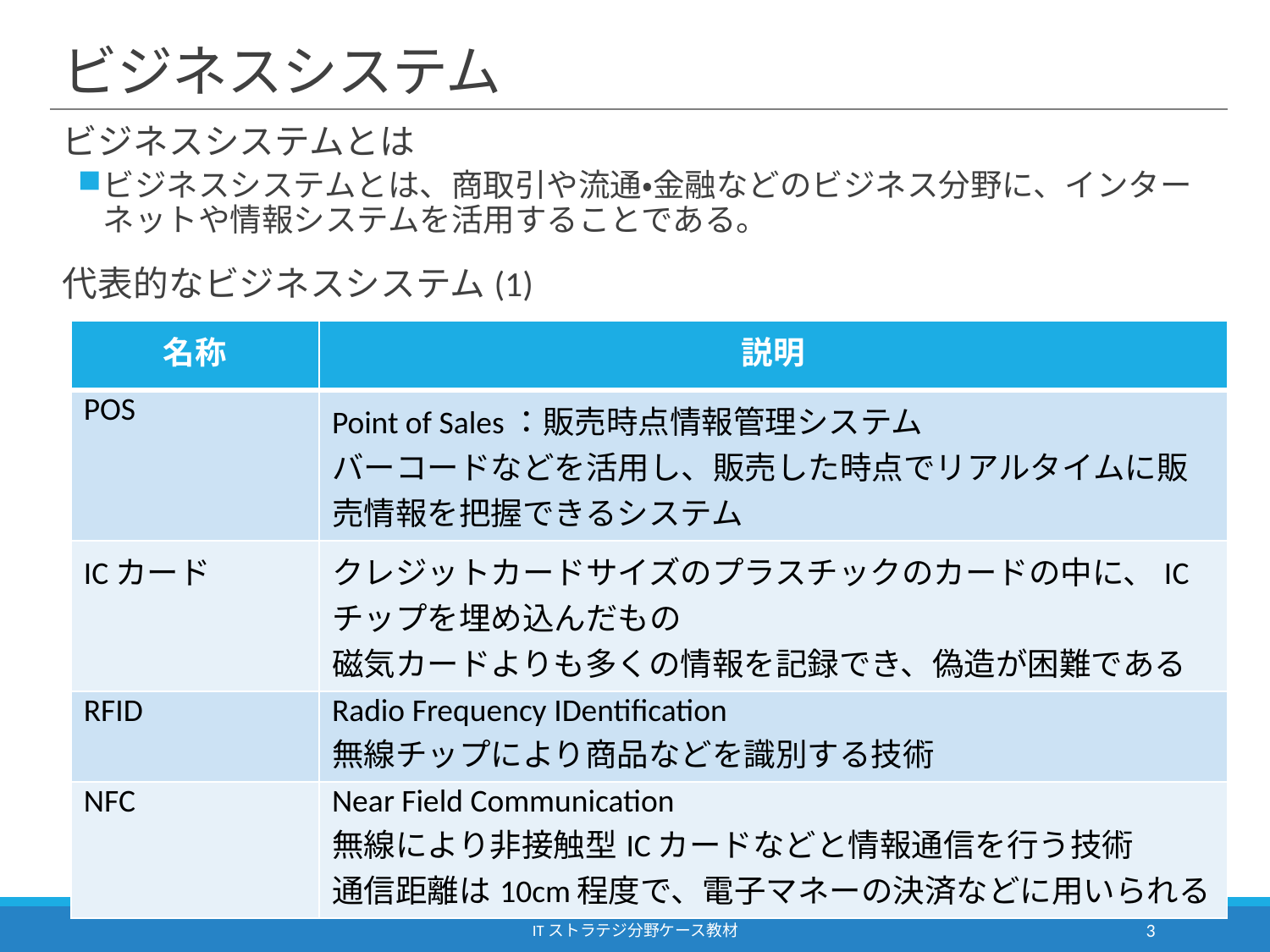

# ビジネスシステム
ビジネスシステムとは
ビジネスシステムとは、商取引や流通・金融などのビジネス分野に、インターネットや情報システムを活用することである。
代表的なビジネスシステム(1)

| 名称 | 説明 |
| --- | --- |
| POS | Point of Sales：販売時点情報管理システム バーコードなどを活用し、販売した時点でリアルタイムに販売情報を把握できるシステム |
| ICカード | クレジットカードサイズのプラスチックのカードの中に、ICチップを埋め込んだもの 磁気カードよりも多くの情報を記録でき、偽造が困難である |
| RFID | Radio Frequency IDentification 無線チップにより商品などを識別する技術 |
| NFC | Near Field Communication 無線により非接触型ICカードなどと情報通信を行う技術 通信距離は10cm程度で、電子マネーの決済などに用いられる |
ITストラテジ分野ケース教材
3